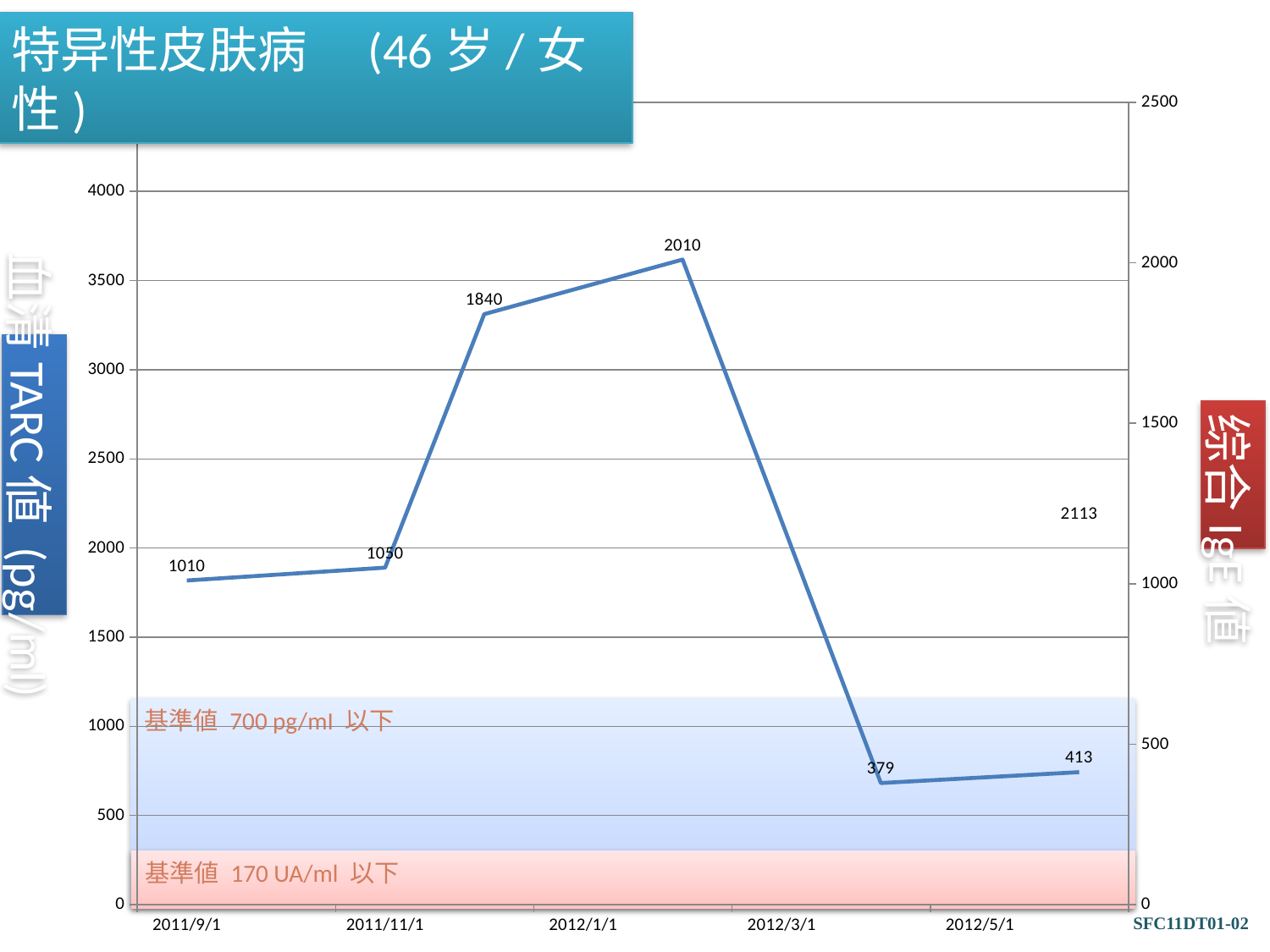

特异性皮肤病　(46岁/女性)

### Chart

| Category | 総合IgE | TARC |
|---|---|---|
| 40791 | 4250.0 | 1010.0 |
| 40856 | None | 1050.0 |
| 40891 | None | 1840.0 |
| 40954 | None | 2010.0 |
| 41013 | None | 379.0 |
| 41076 | 2113.0 | 413.0 |
血清TARC値 (pg/ml)
综合IgE値

基準値 700 pg/mI 以下
基準値 170 UA/ml 以下